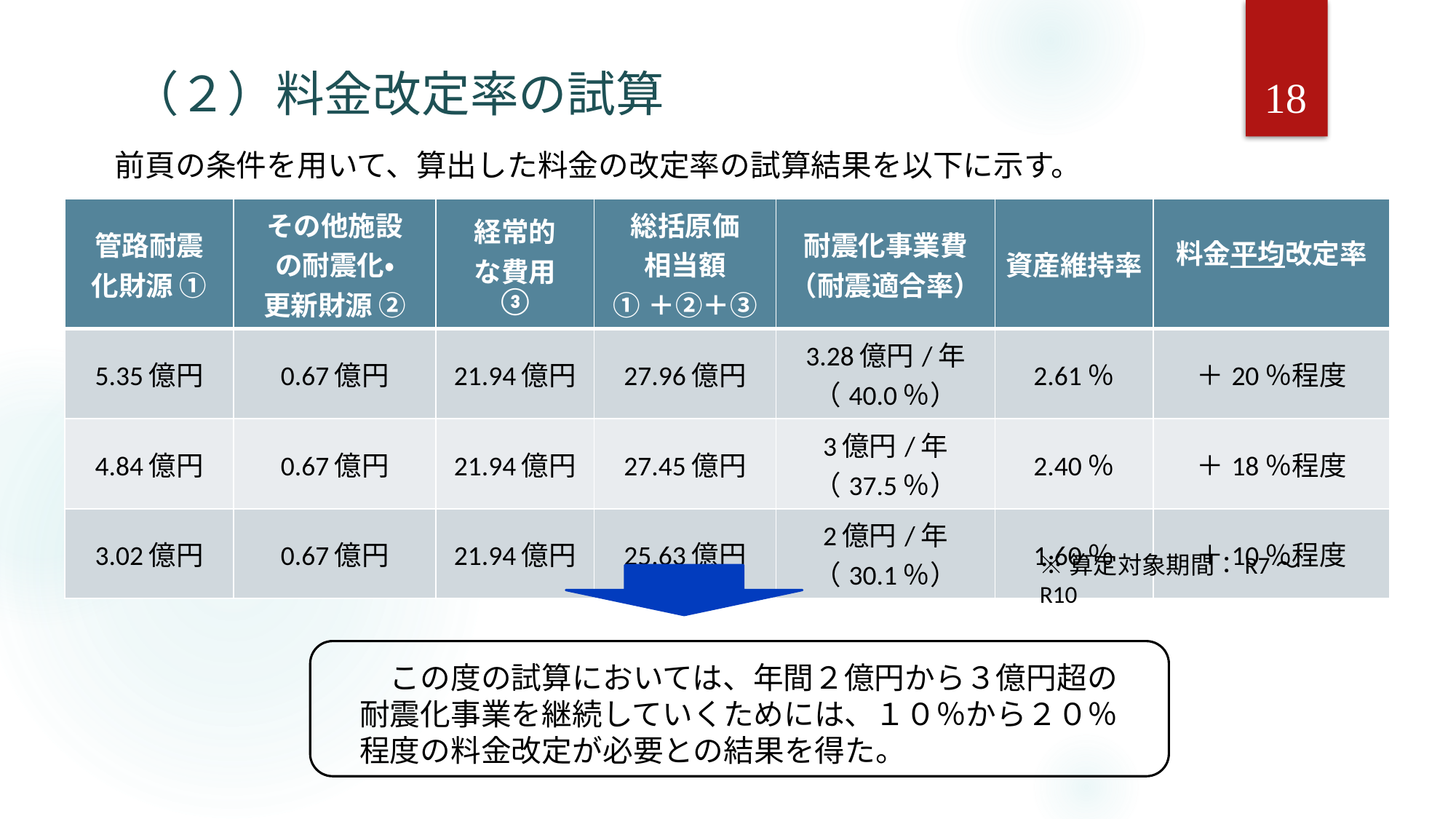

（２）料金改定率の試算
18
前頁の条件を用いて、算出した料金の改定率の試算結果を以下に示す。
| 管路耐震 化財源 ① | その他施設 の耐震化・ 更新財源 ② | 経常的 な費用 ③ | 総括原価 相当額 ①＋②＋③ | 耐震化事業費 （耐震適合率） | 資産維持率 | 料金平均改定率 |
| --- | --- | --- | --- | --- | --- | --- |
| 5.35億円 | 0.67億円 | 21.94億円 | 27.96億円 | 3.28億円/年 （40.0％） | 2.61％ | ＋20％程度 |
| 4.84億円 | 0.67億円 | 21.94億円 | 27.45億円 | 3億円/年 （37.5％） | 2.40％ | ＋18％程度 |
| 3.02億円 | 0.67億円 | 21.94億円 | 25.63億円 | 2億円/年 （30.1％） | 1.60％ | ＋10％程度 |
※算定対象期間：R7～R10

　この度の試算においては、年間２億円から３億円超の耐震化事業を継続していくためには、１０％から２０％程度の料金改定が必要との結果を得た。